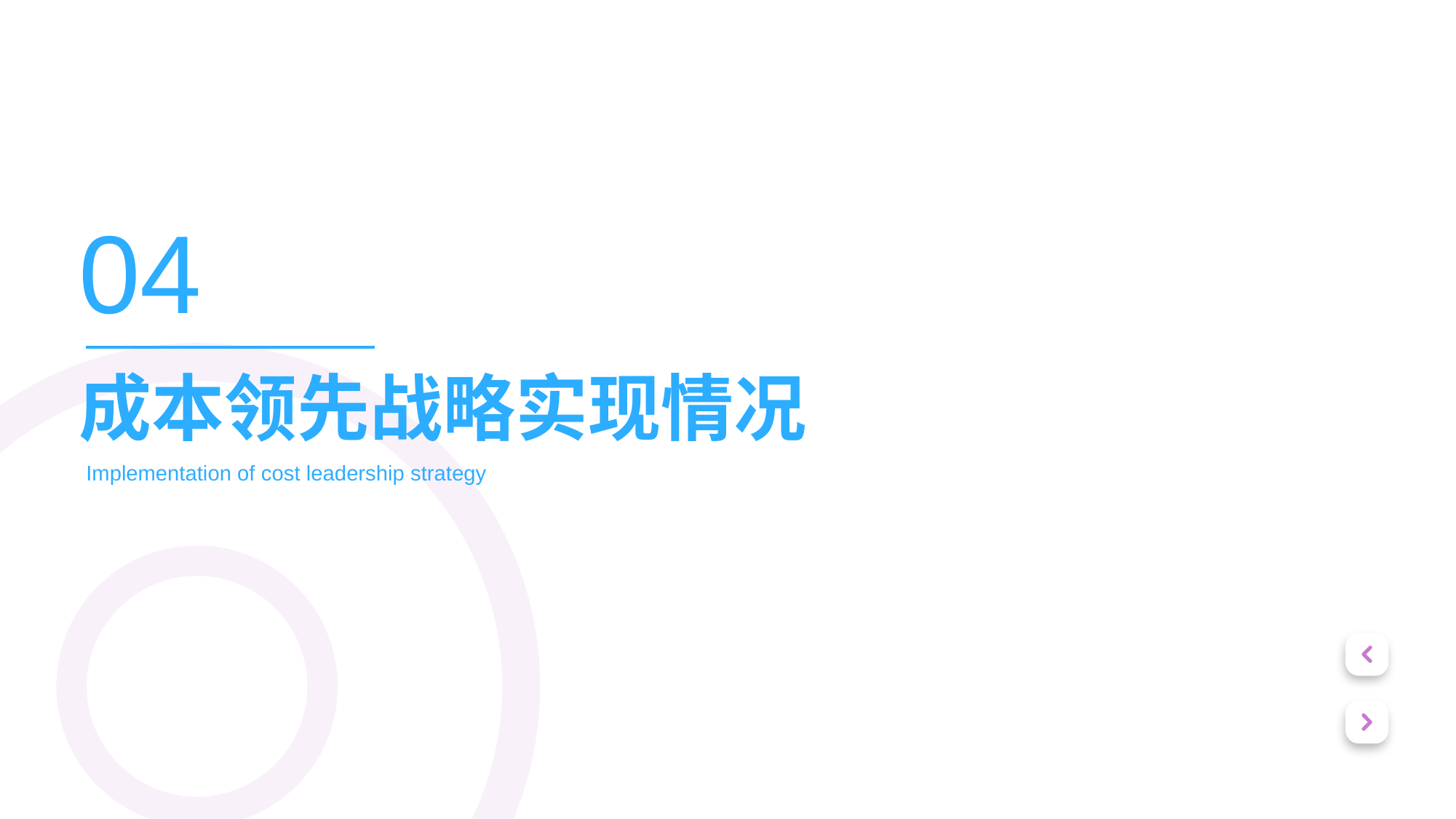

04
成本领先战略实现情况

Implementation of cost leadership strategy